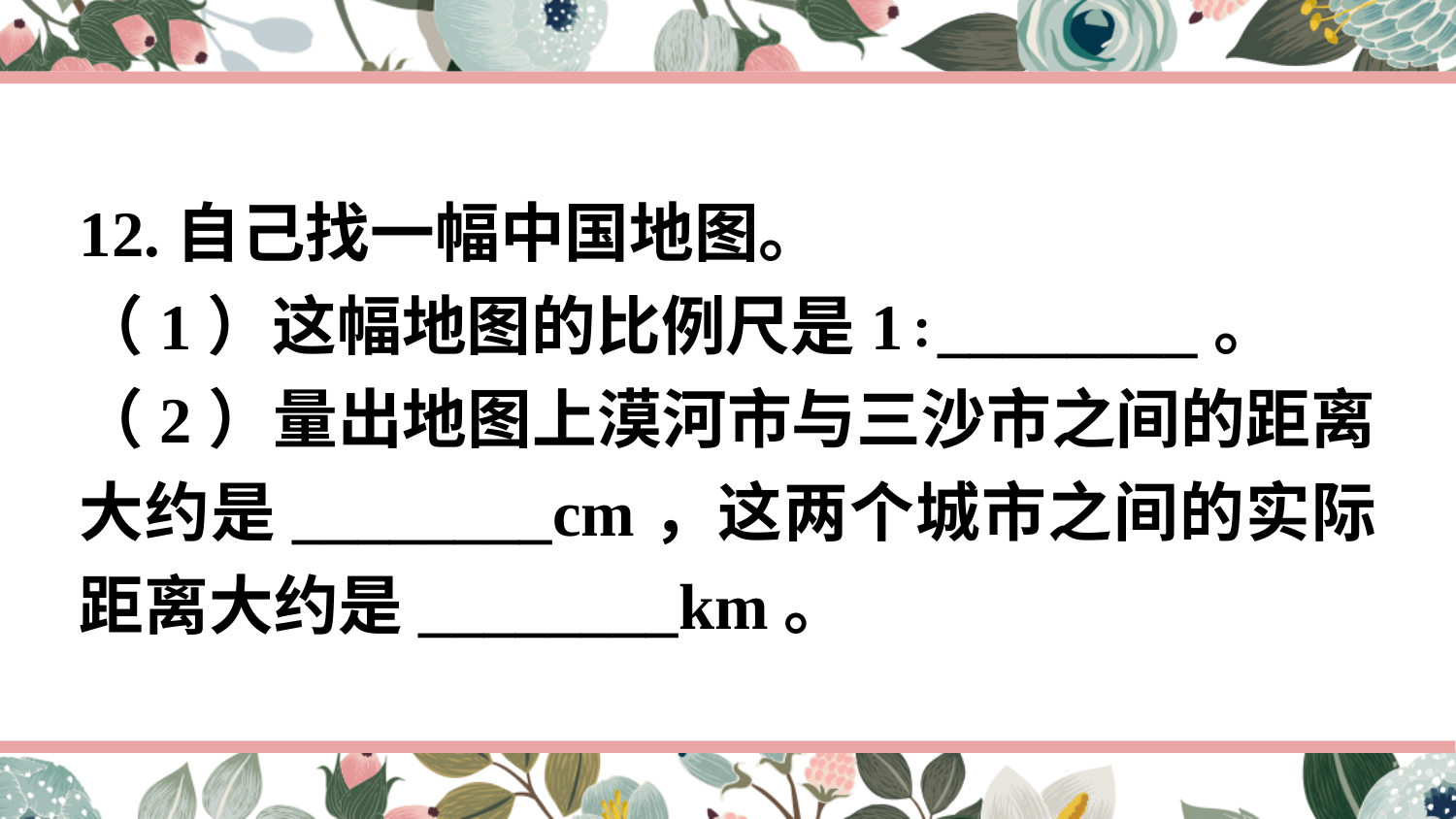

12.自己找一幅中国地图。
（1）这幅地图的比例尺是1∶________。
（2）量出地图上漠河市与三沙市之间的距离大约是________cm，这两个城市之间的实际距离大约是________km。